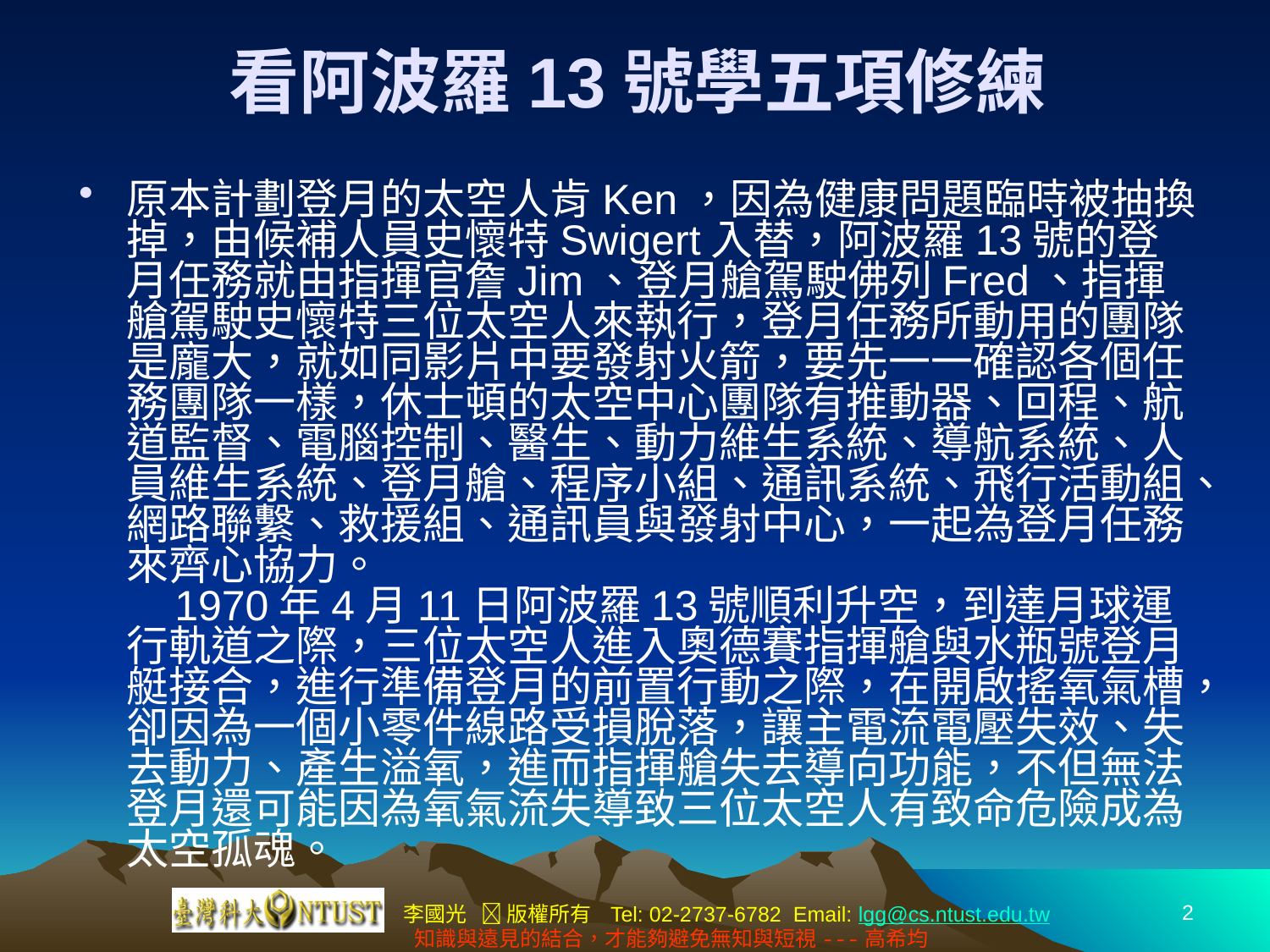

# 看阿波羅13號學五項修練
原本計劃登月的太空人肯Ken，因為健康問題臨時被抽換掉，由候補人員史懷特Swigert入替，阿波羅13號的登月任務就由指揮官詹Jim、登月艙駕駛佛列Fred、指揮艙駕駛史懷特三位太空人來執行，登月任務所動用的團隊是龐大，就如同影片中要發射火箭，要先一一確認各個任務團隊一樣，休士頓的太空中心團隊有推動器、回程、航道監督、電腦控制、醫生、動力維生系統、導航系統、人員維生系統、登月艙、程序小組、通訊系統、飛行活動組、網路聯繫、救援組、通訊員與發射中心，一起為登月任務來齊心協力。
    1970年4月11日阿波羅13號順利升空，到達月球運行軌道之際，三位太空人進入奧德賽指揮艙與水瓶號登月艇接合，進行準備登月的前置行動之際，在開啟搖氧氣槽，卻因為一個小零件線路受損脫落，讓主電流電壓失效、失去動力、產生溢氧，進而指揮艙失去導向功能，不但無法登月還可能因為氧氣流失導致三位太空人有致命危險成為太空孤魂。
2